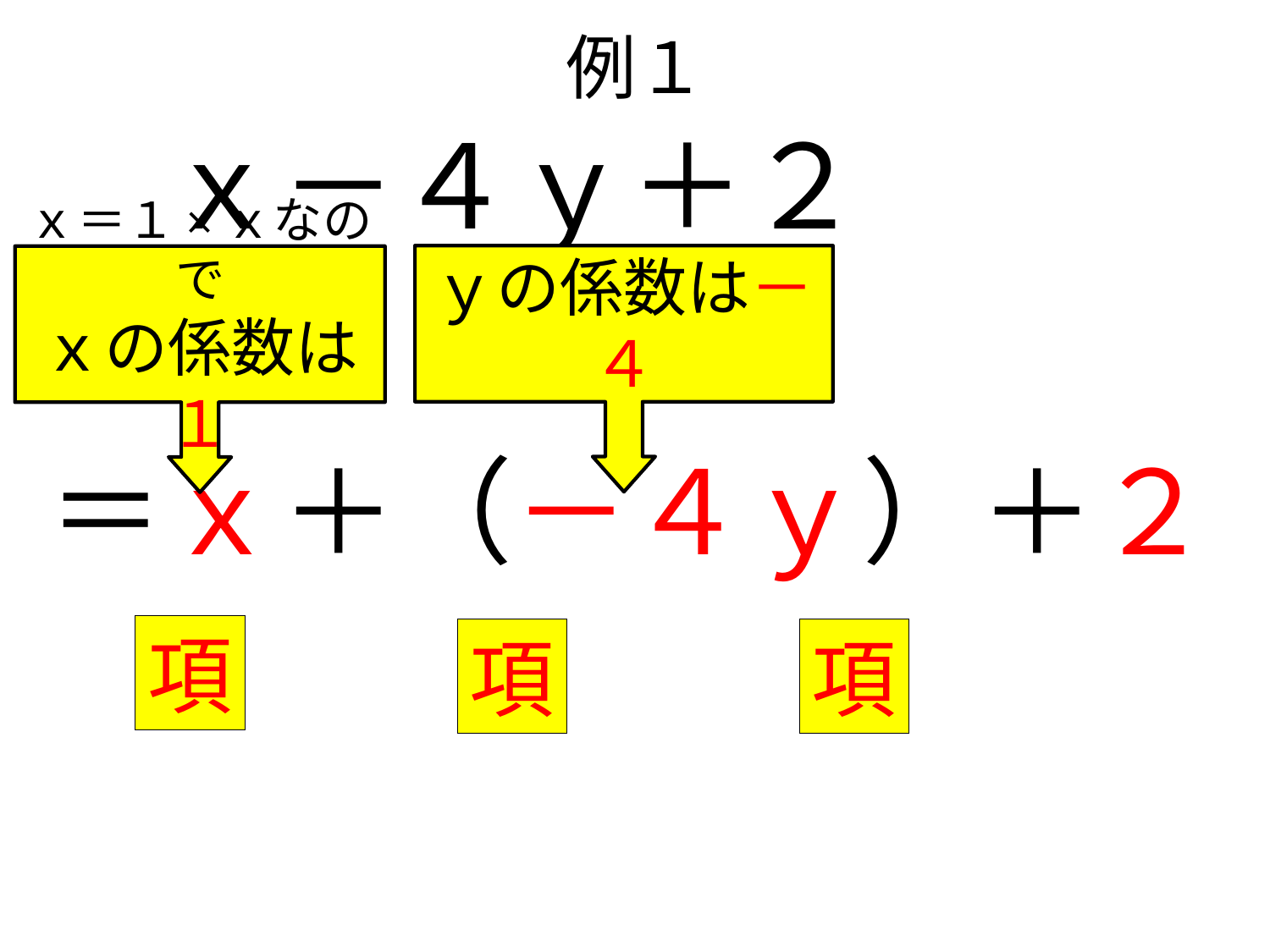

# 例１
　ｘ－４ｙ＋２

＝ｘ＋（－４ｙ）＋２
ｙの係数は－４
ｘ＝１×ｘなので
ｘの係数は１
項
項
項